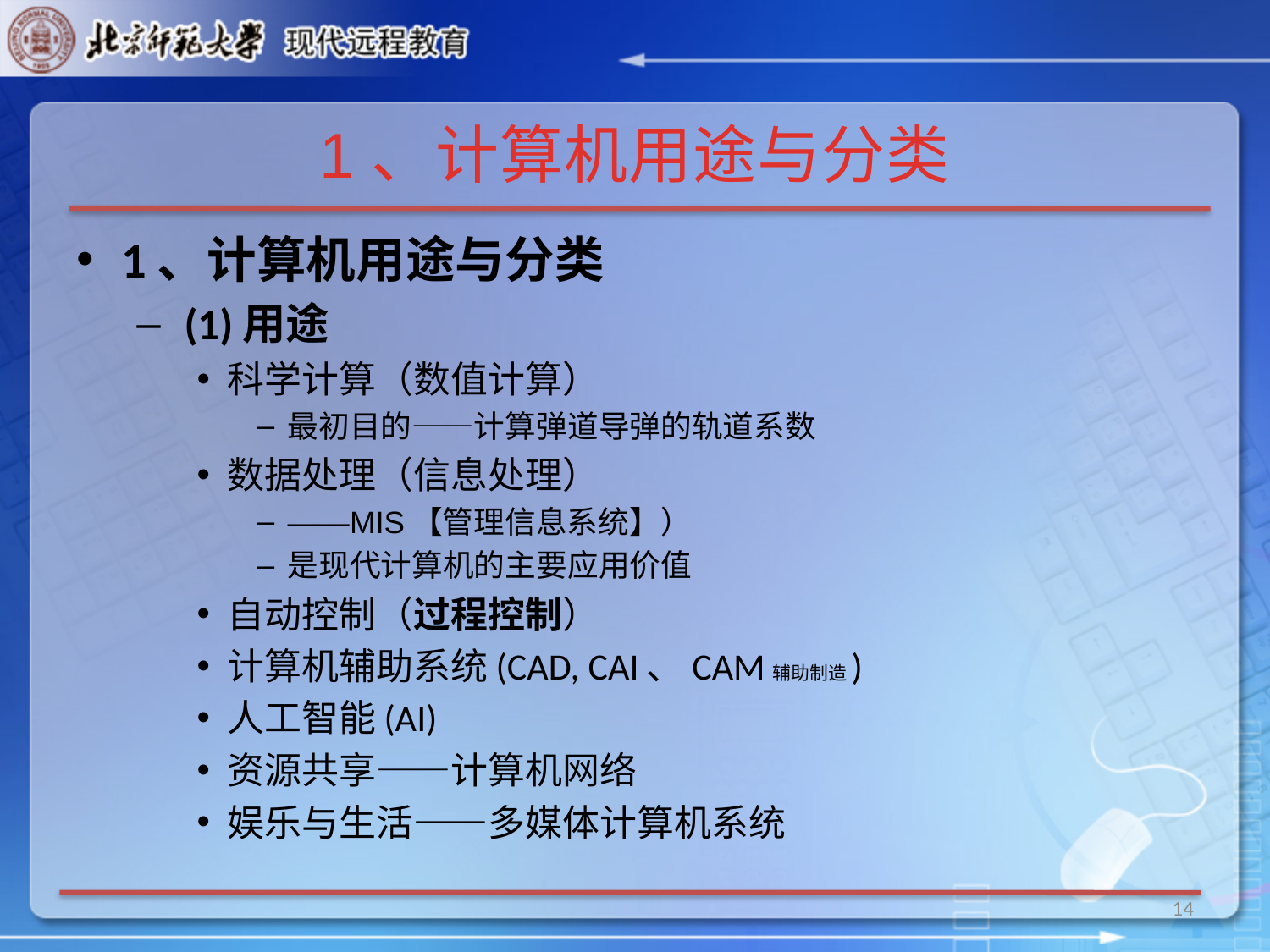

# 1、计算机用途与分类
1、计算机用途与分类
 (1)用途
科学计算（数值计算）
最初目的——计算弹道导弹的轨道系数
数据处理（信息处理）
——MIS【管理信息系统】）
是现代计算机的主要应用价值
自动控制（过程控制）
计算机辅助系统(CAD, CAI、CAM辅助制造)
人工智能(AI)
资源共享——计算机网络
娱乐与生活——多媒体计算机系统
14